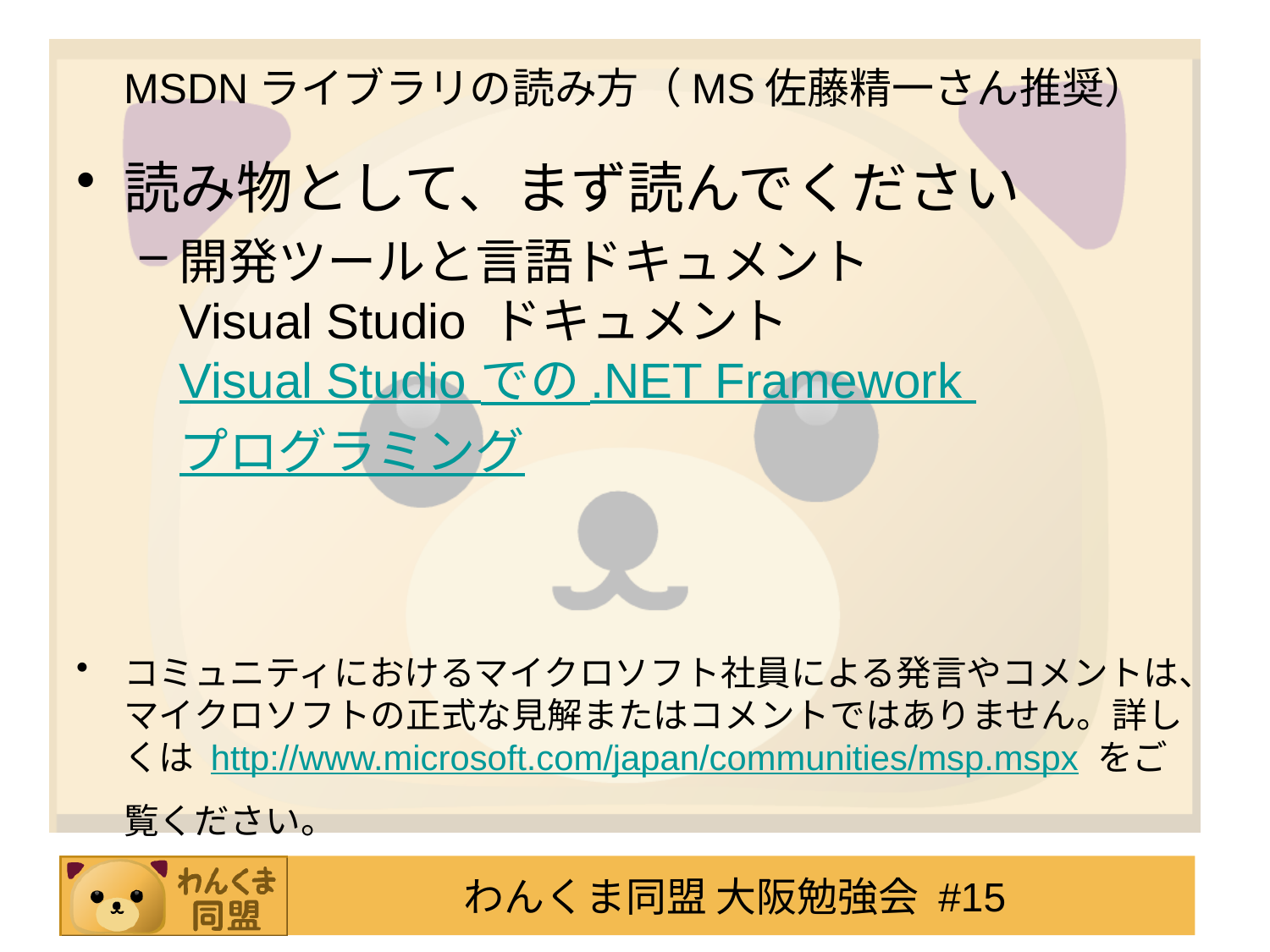

# MSDNライブラリの読み方（MS佐藤精一さん推奨）
読み物として、まず読んでください
開発ツールと言語ドキュメント
Visual Studio ドキュメント
Visual Studio での .NET Framework プログラミング

コミュニティにおけるマイクロソフト社員による発言やコメントは、マイクロソフトの正式な見解またはコメントではありません。詳しくは http://www.microsoft.com/japan/communities/msp.mspx をご覧ください。